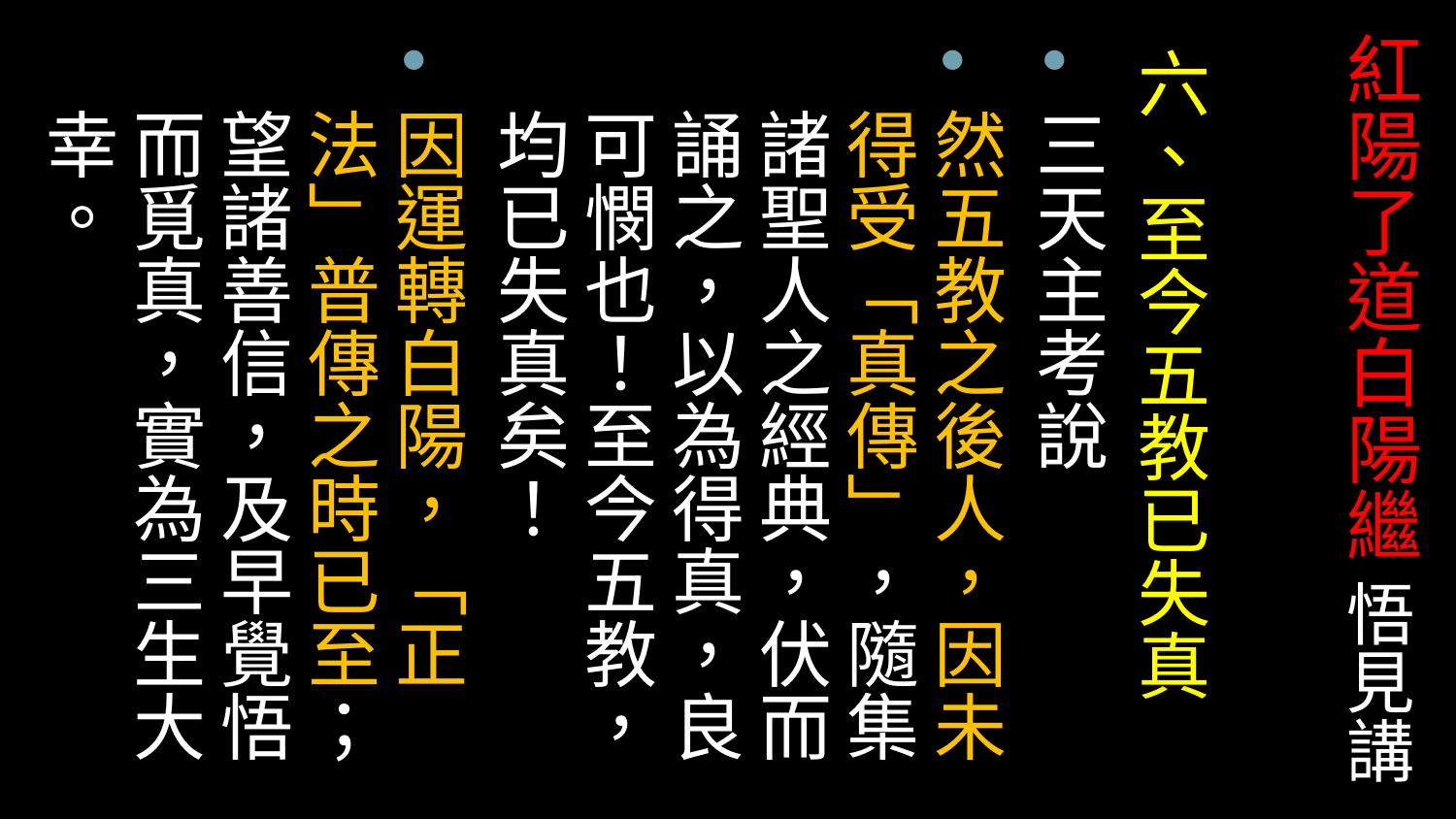

# 紅陽了道白陽繼 悟見講
六、至今五教已失真
三天主考說
然五教之後人，因未得受「真傳」，隨集諸聖人之經典，伏而誦之，以為得真，良可憫也！至今五教，均已失真矣！
因運轉白陽，「正法」普傳之時已至；望諸善信，及早覺悟而覓真，實為三生大幸。